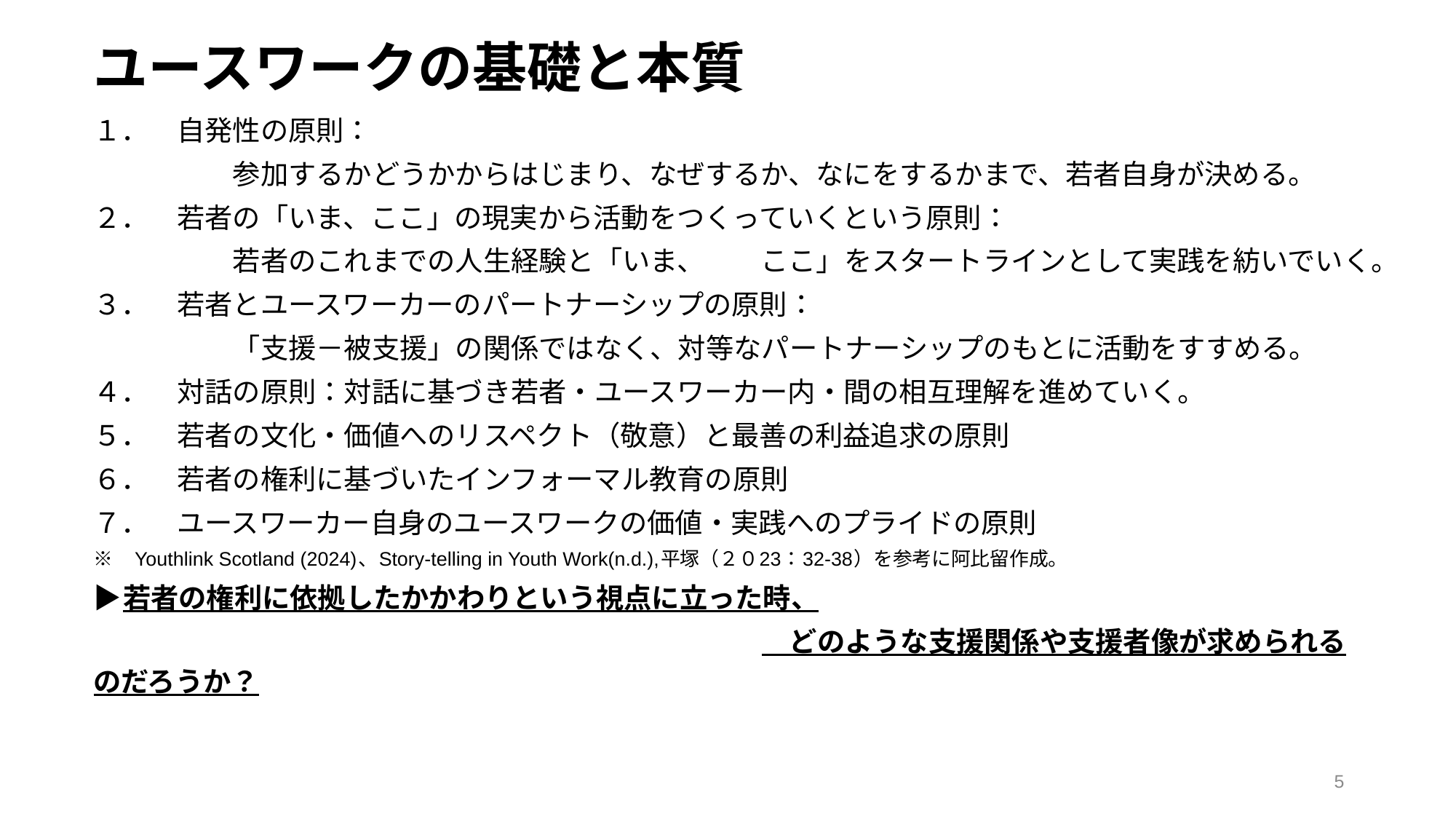

# ユースワークの基礎と本質
１．　自発性の原則：
　　　　　参加するかどうかからはじまり、なぜするか、なにをするかまで、若者自身が決める。
２．　若者の「いま、ここ」の現実から活動をつくっていくという原則：
　　　　　若者のこれまでの人生経験と「いま、　　ここ」をスタートラインとして実践を紡いでいく。
３．　若者とユースワーカーのパートナーシップの原則：
　　　　　「支援－被支援」の関係ではなく、対等なパートナーシップのもとに活動をすすめる。
４．　対話の原則：対話に基づき若者・ユースワーカー内・間の相互理解を進めていく。
５．　若者の文化・価値へのリスペクト（敬意）と最善の利益追求の原則
６．　若者の権利に基づいたインフォーマル教育の原則
７．　ユースワーカー自身のユースワークの価値・実践へのプライドの原則
※　Youthlink Scotland (2024)、Story-telling in Youth Work(n.d.),平塚（２０23：32‐38）を参考に阿比留作成。
▶若者の権利に依拠したかかわりという視点に立った時、
　　　　　　　　　　　　　　　　　　　　　　　　　どのような支援関係や支援者像が求められるのだろうか？
5